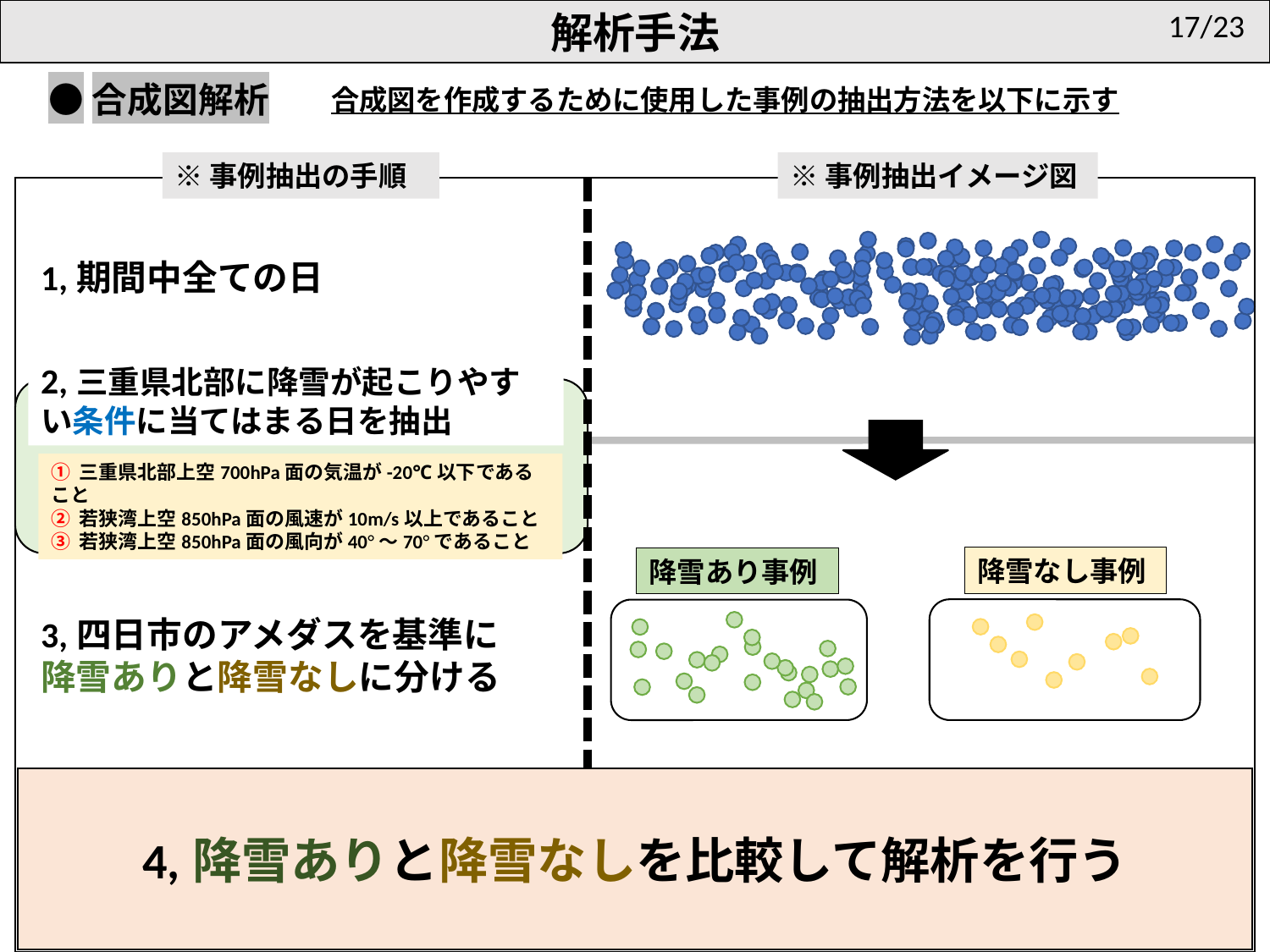

解析手法
17/23
●合成図解析
合成図を作成するために使用した事例の抽出方法を以下に示す
※事例抽出の手順
※事例抽出イメージ図

1,期間中全ての日
2,三重県北部に降雪が起こりやすい条件に当てはまる日を抽出

① 三重県北部上空700hPa面の気温が-20℃以下であること
② 若狭湾上空850hPa面の風速が10m/s以上であること
③ 若狭湾上空850hPa面の風向が40°～70°であること
降雪なし事例

降雪あり事例

3,四日市のアメダスを基準に
降雪ありと降雪なしに分ける

4,降雪ありと降雪なしを比較して解析を行う